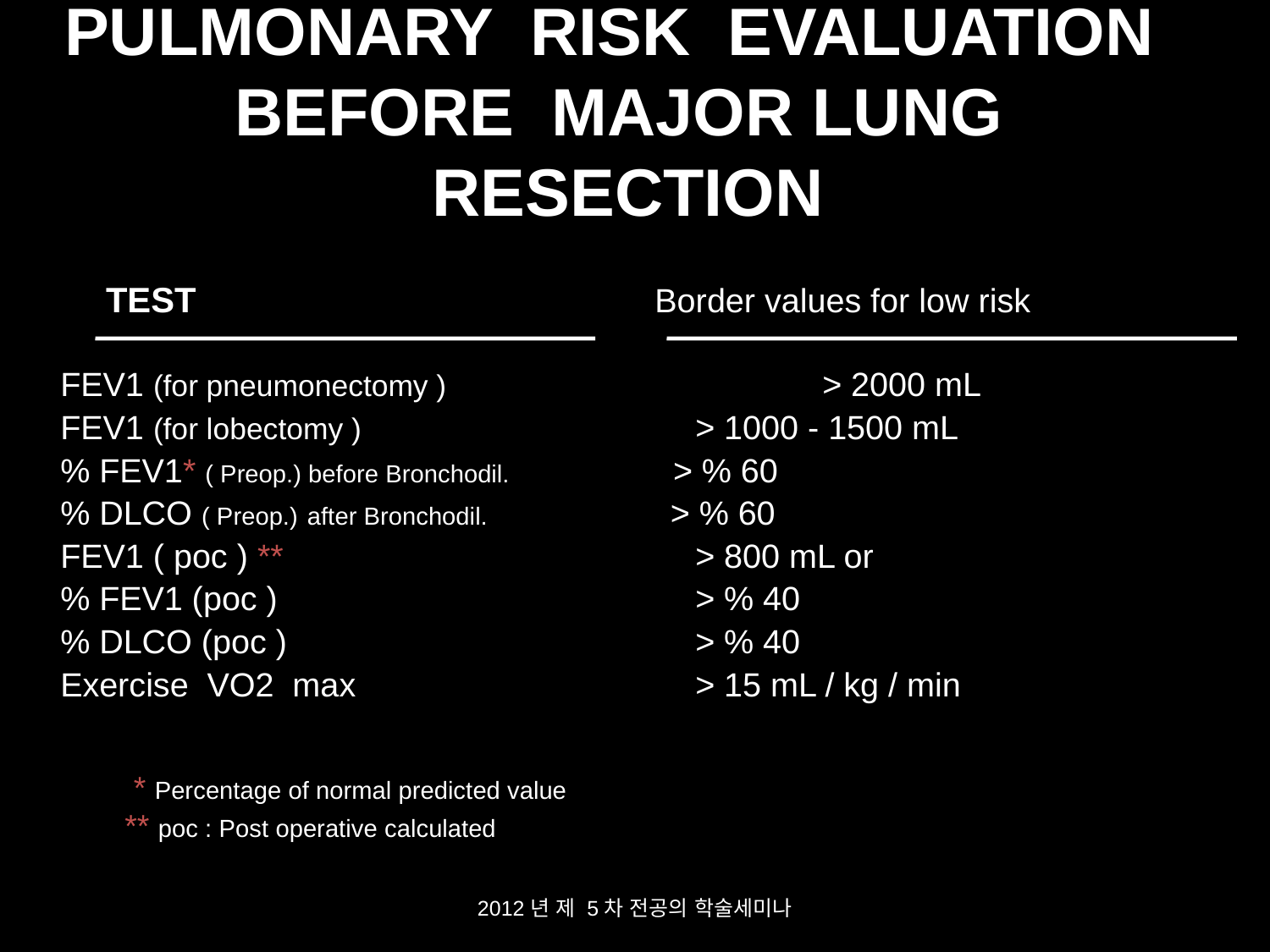

# PULMONARY  RISK  EVALUATION BEFORE  MAJOR LUNG  RESECTION
          TEST		                       Border values for low risk

	FEV1 (for pneumonectomy )			> 2000 mL
	FEV1 (for lobectomy )			> 1000 - 1500 mL
	% FEV1* ( Preop.) before Bronchodil.	               > % 60
	% DLCO ( Preop.) after Bronchodil. 	           > % 60
	FEV1 ( poc ) ** 				> 800 mL or
	% FEV1 (poc )				> % 40
	% DLCO (poc )				> % 40
	Exercise  VO2  max			> 15 mL / kg / min

 * Percentage of normal predicted value
** poc : Post operative calculated
2012년 제 5차 전공의 학술세미나